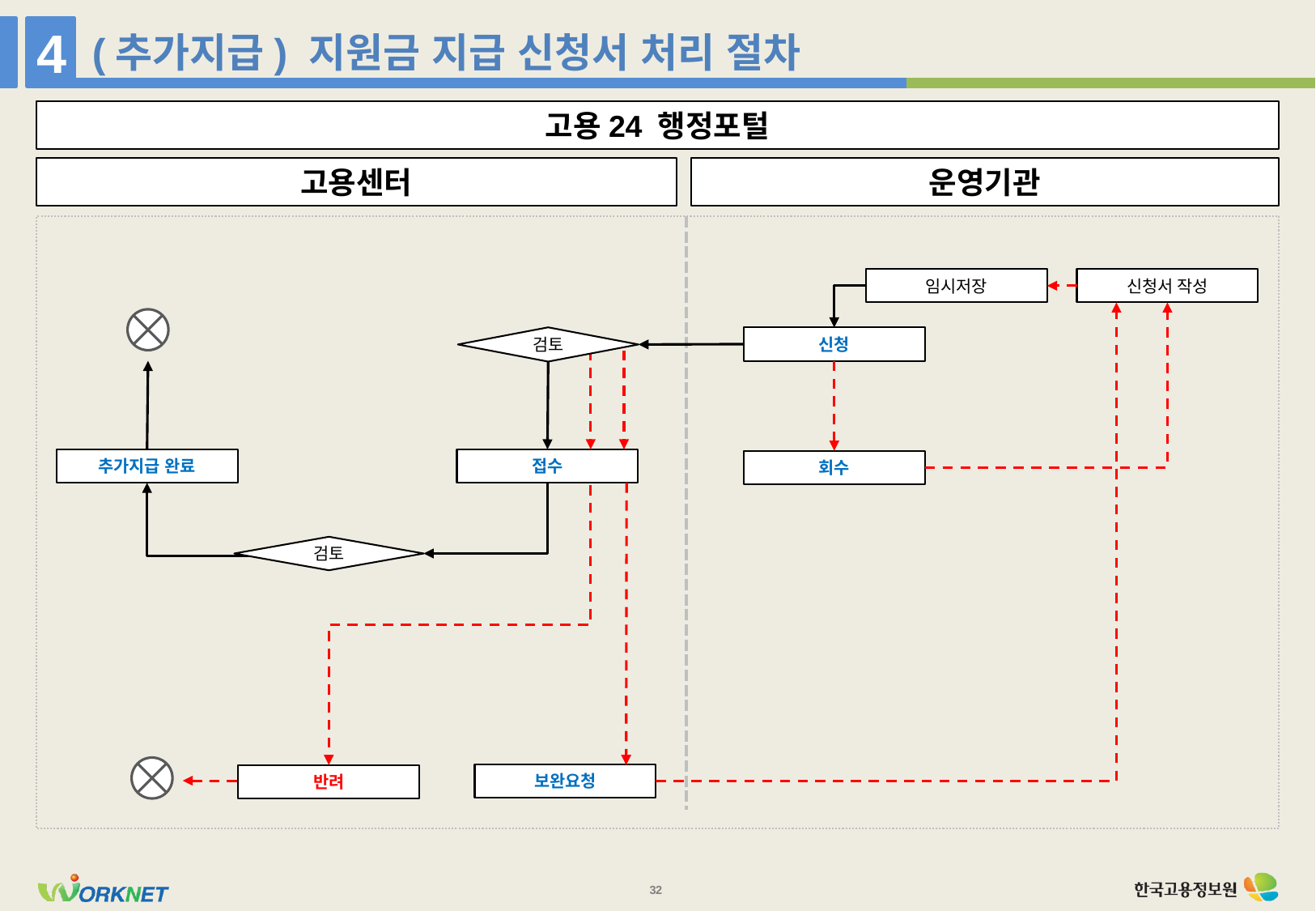

4
(추가지급) 지원금 지급 신청서 처리 절차
고용24 행정포털
고용센터
운영기관

임시저장
신청서 작성

검토
신청
추가지급 완료
접수
회수
검토

보완요청
반려